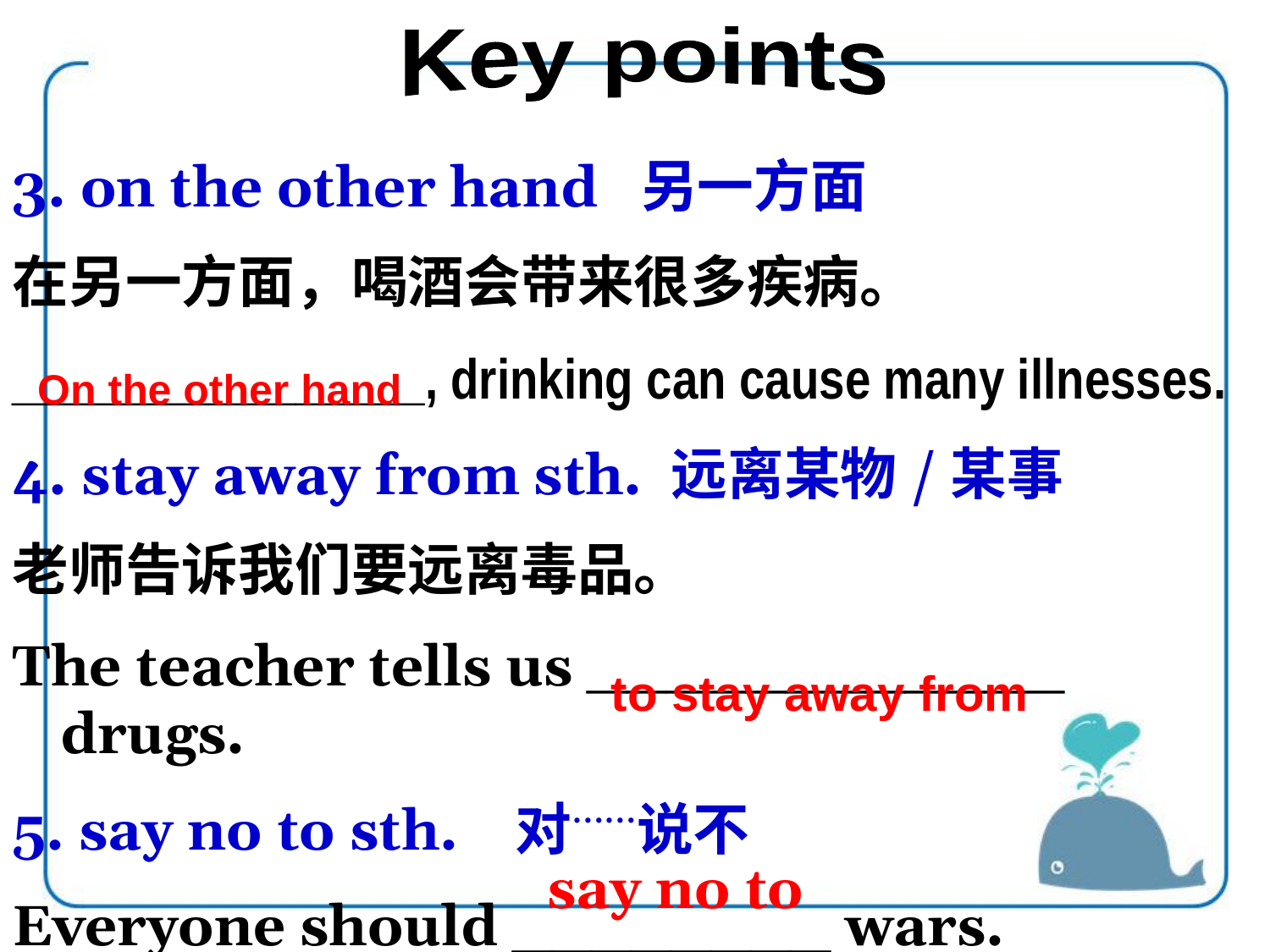

Key points
3. on the other hand  另一方面
在另一方面，喝酒会带来很多疾病。
________________, drinking can cause many illnesses.
4. stay away from sth. 远离某物/某事
老师告诉我们要远离毒品。
The teacher tells us ____________ drugs.
5. say no to sth.   对……说不
Everyone should ________ wars.
On the other hand
 to stay away from
say no to